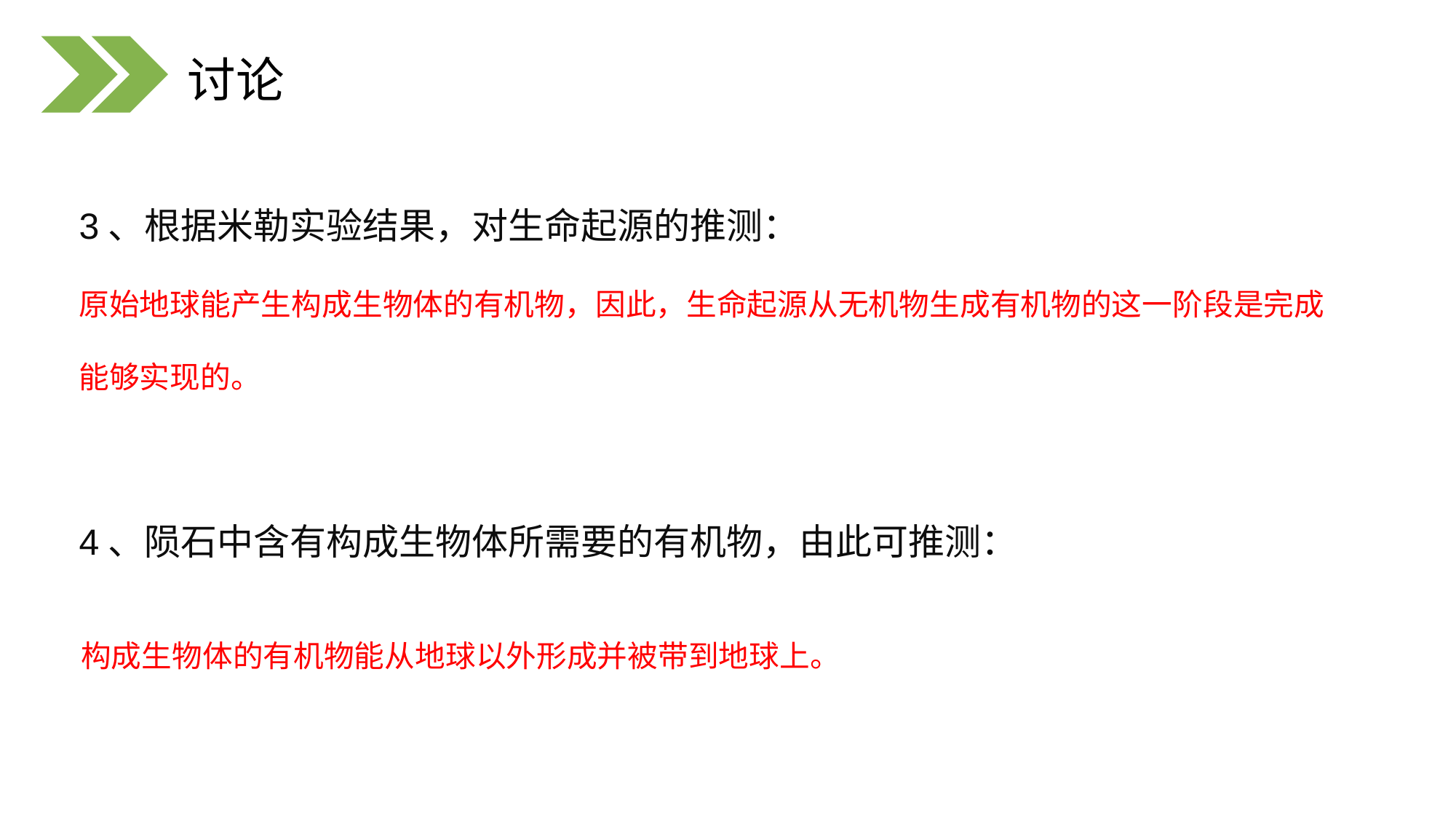

讨论
3、根据米勒实验结果，对生命起源的推测：

4、陨石中含有构成生物体所需要的有机物，由此可推测：
原始地球能产生构成生物体的有机物，因此，生命起源从无机物生成有机物的这一阶段是完成能够实现的。
       构成生物体的有机物能从地球以外形成并被带到地球上。